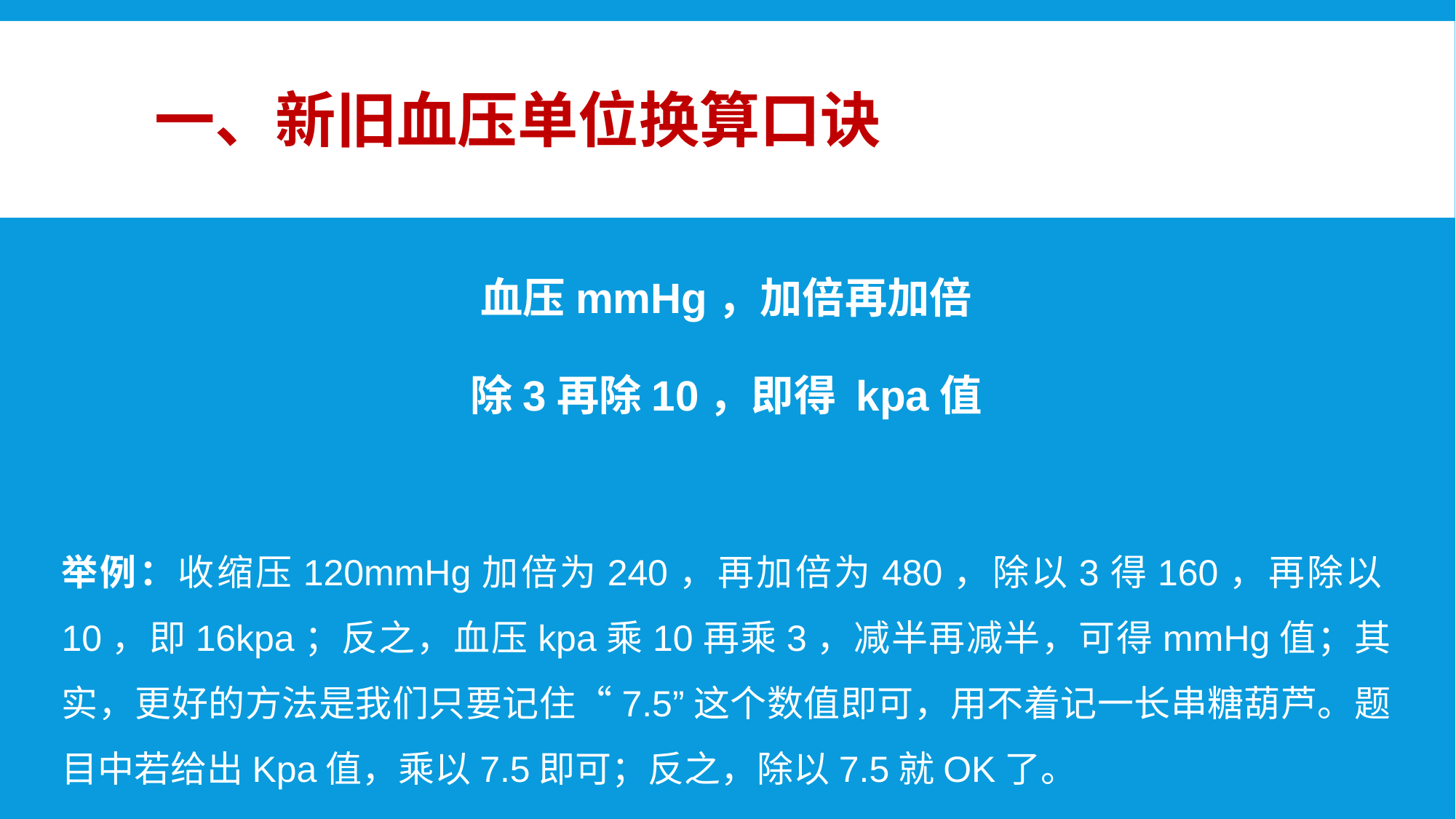

# 一、新旧血压单位换算口诀
血压mmHg，加倍再加倍
除3再除10，即得 kpa值

举例：收缩压120mmHg加倍为240，再加倍为480，除以3得160，再除以10，即16kpa；反之，血压kpa乘10再乘3，减半再减半，可得mmHg值；其实，更好的方法是我们只要记住“7.5”这个数值即可，用不着记一长串糖葫芦。题目中若给出Kpa值，乘以7.5即可；反之，除以7.5就OK了。